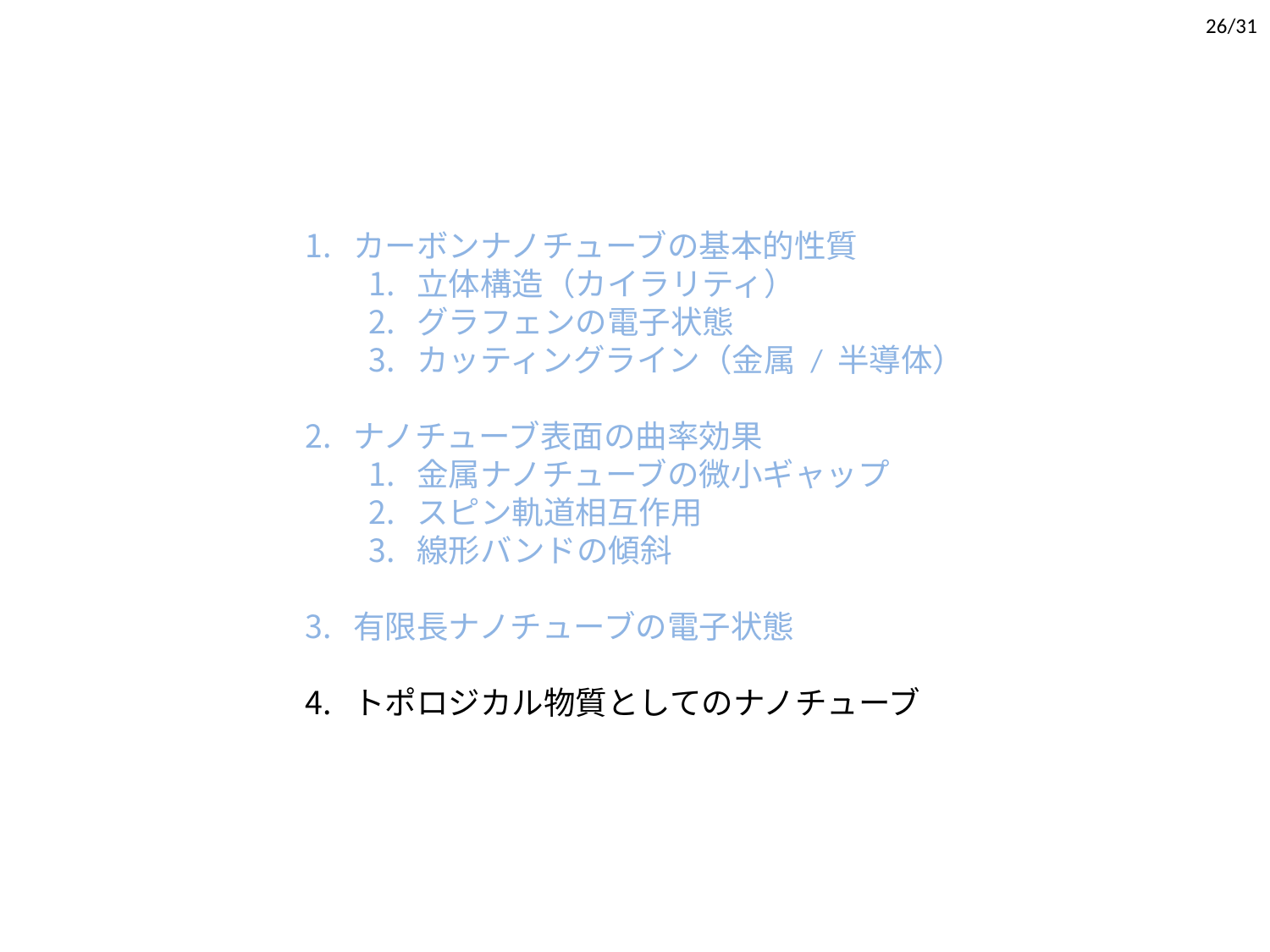

26/31
カーボンナノチューブの基本的性質
立体構造（カイラリティ）
グラフェンの電子状態
カッティングライン（金属 / 半導体）

ナノチューブ表面の曲率効果
金属ナノチューブの微小ギャップ
スピン軌道相互作用
線形バンドの傾斜

有限長ナノチューブの電子状態

トポロジカル物質としてのナノチューブ